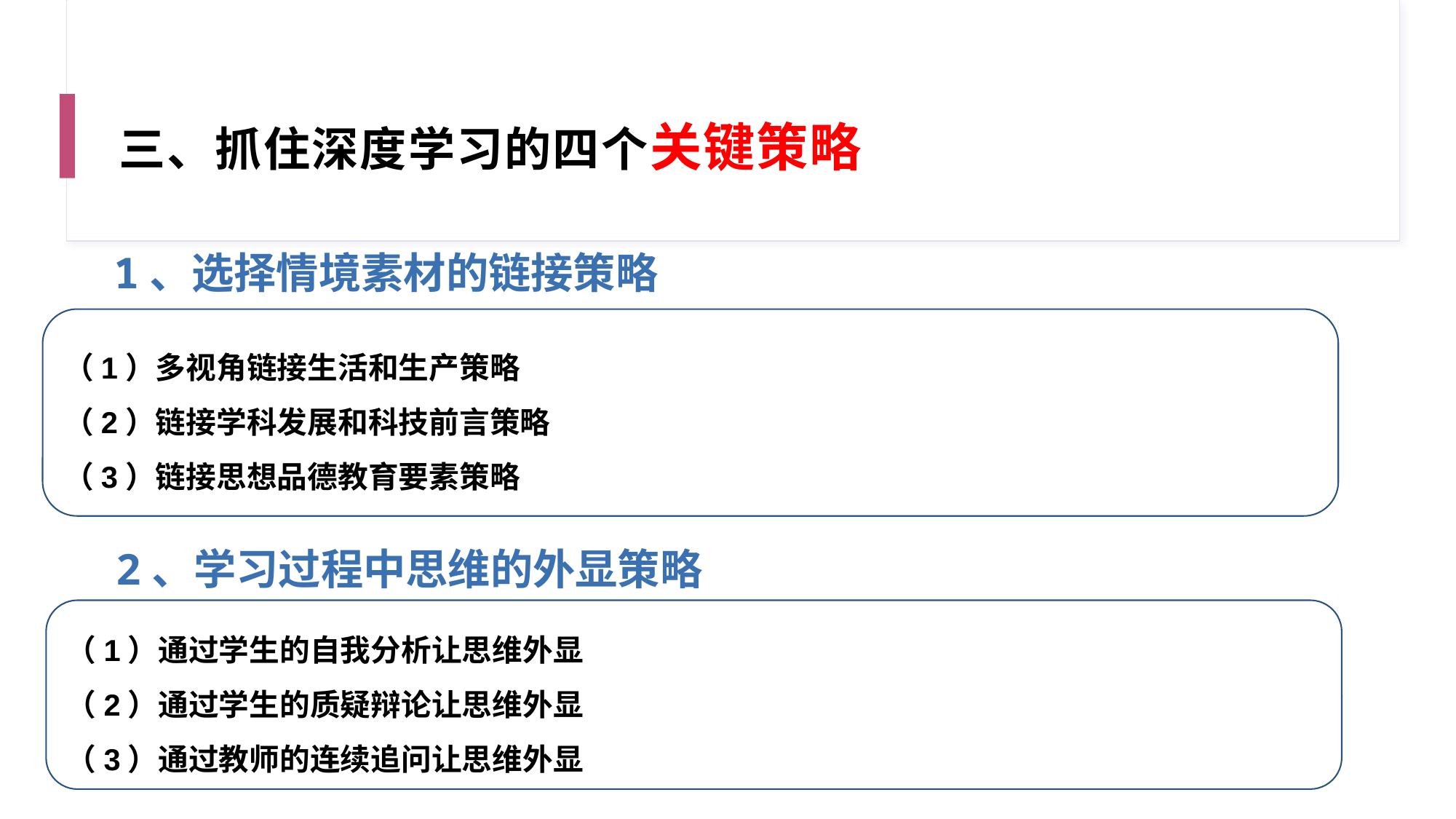

# 三、抓住深度学习的四个关键策略
1、选择情境素材的链接策略
（1）多视角链接生活和生产策略
（2）链接学科发展和科技前言策略
（3）链接思想品德教育要素策略
2、学习过程中思维的外显策略
（1）通过学生的自我分析让思维外显
（2）通过学生的质疑辩论让思维外显
（3）通过教师的连续追问让思维外显